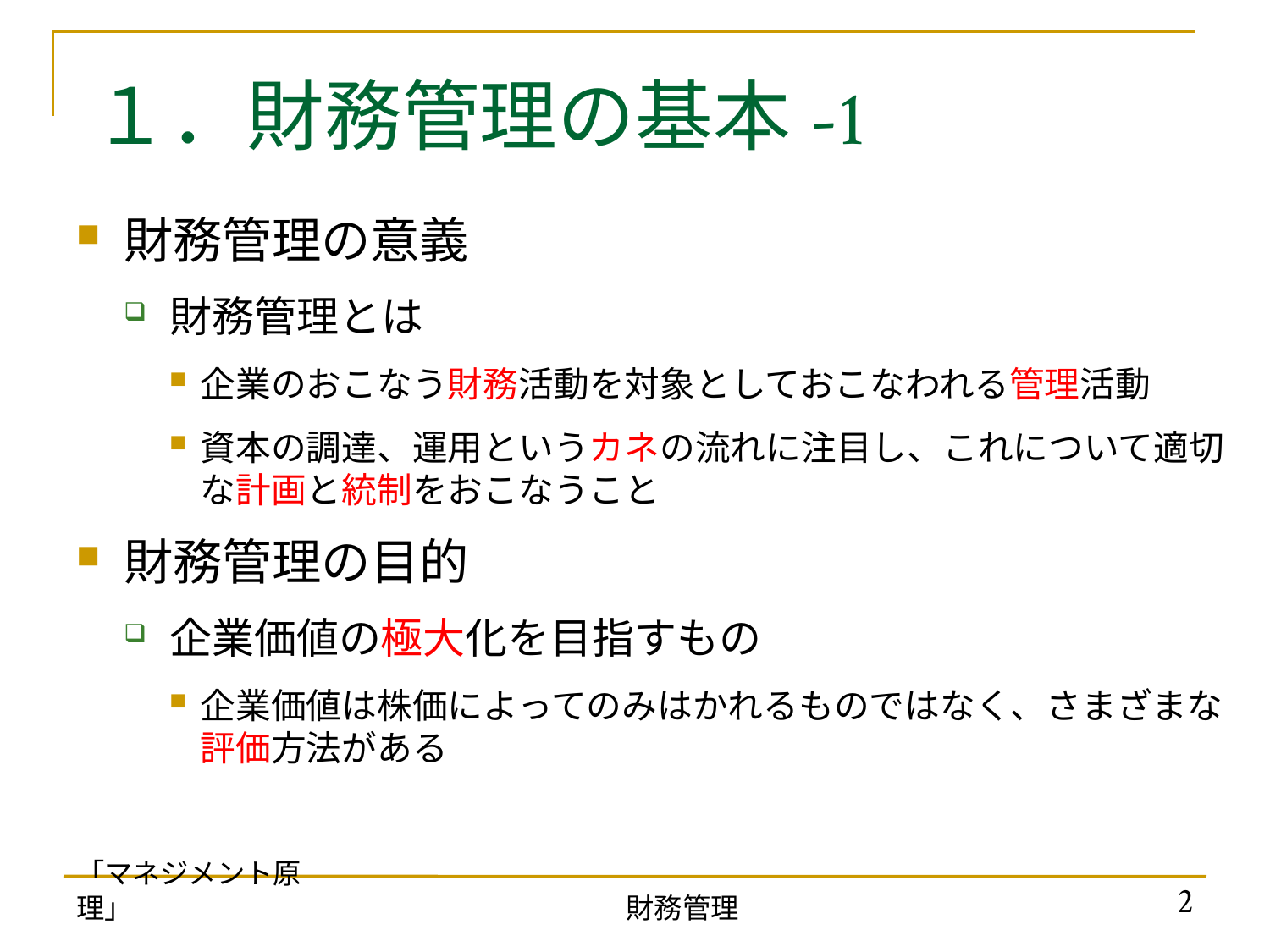

# １．財務管理の基本-1
財務管理の意義
財務管理とは
企業のおこなう財務活動を対象としておこなわれる管理活動
資本の調達、運用というカネの流れに注目し、これについて適切
な計画と統制をおこなうこと
財務管理の目的
企業価値の極大化を目指すもの
企業価値は株価によってのみはかれるものではなく、さまざまな
評価方法がある
「マネジメント原理」
2
財務管理